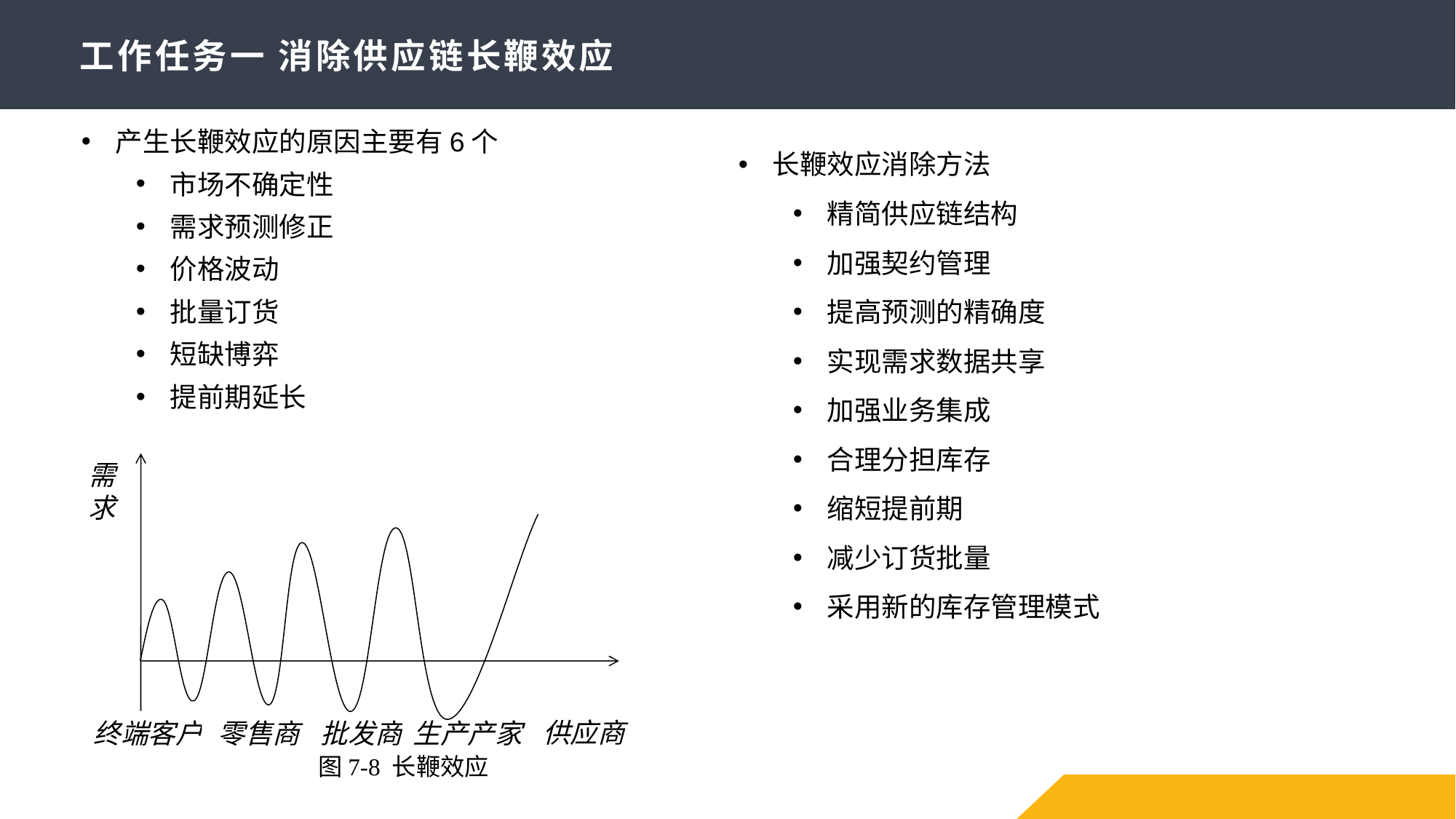

# 工作任务一 消除供应链长鞭效应
产生长鞭效应的原因主要有6个
市场不确定性
需求预测修正
价格波动
批量订货
短缺博弈
提前期延长
长鞭效应消除方法
精简供应链结构
加强契约管理
提高预测的精确度
实现需求数据共享
加强业务集成
合理分担库存
缩短提前期
减少订货批量
采用新的库存管理模式

需求

供应商

终端客户

零售商

批发商

生产产家

图7-8 长鞭效应